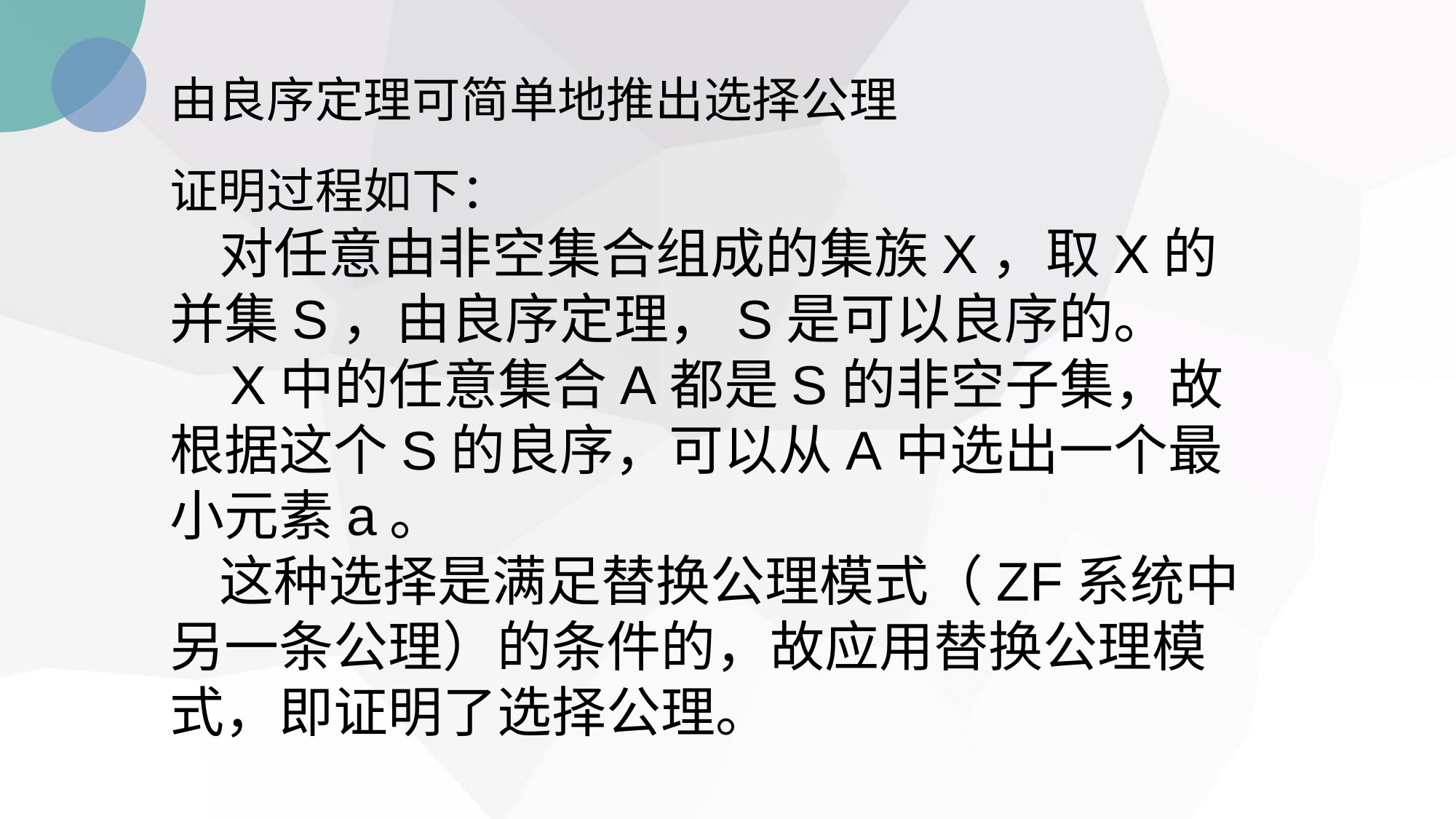

由良序定理可简单地推出选择公理

证明过程如下：
   对任意由非空集合组成的集族X，取X的并集S，由良序定理，S是可以良序的。
    X中的任意集合A都是S的非空子集，故根据这个S的良序，可以从A中选出一个最小元素a。
   这种选择是满足替换公理模式（ZF系统中另一条公理）的条件的，故应用替换公理模式，即证明了选择公理。